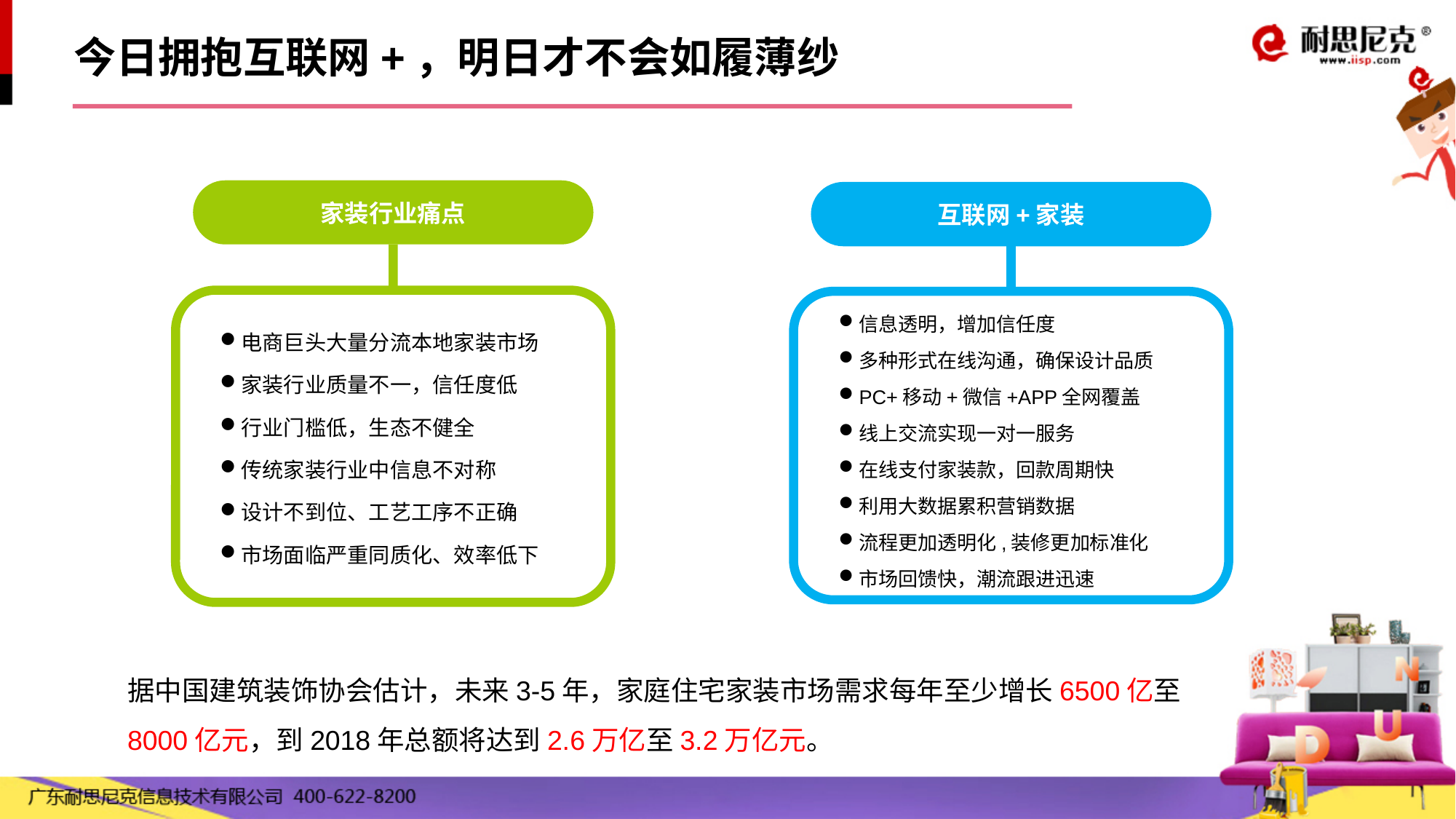

今日拥抱互联网+，明日才不会如履薄纱

家装行业痛点
互联网+家装

信息透明，增加信任度
多种形式在线沟通，确保设计品质
PC+移动+微信+APP全网覆盖
线上交流实现一对一服务
在线支付家装款，回款周期快
利用大数据累积营销数据
流程更加透明化,装修更加标准化
市场回馈快，潮流跟进迅速
电商巨头大量分流本地家装市场
家装行业质量不一，信任度低
行业门槛低，生态不健全
传统家装行业中信息不对称
设计不到位、工艺工序不正确
市场面临严重同质化、效率低下

据中国建筑装饰协会估计，未来3-5年，家庭住宅家装市场需求每年至少增长6500亿至8000亿元，到2018年总额将达到2.6万亿至3.2万亿元。